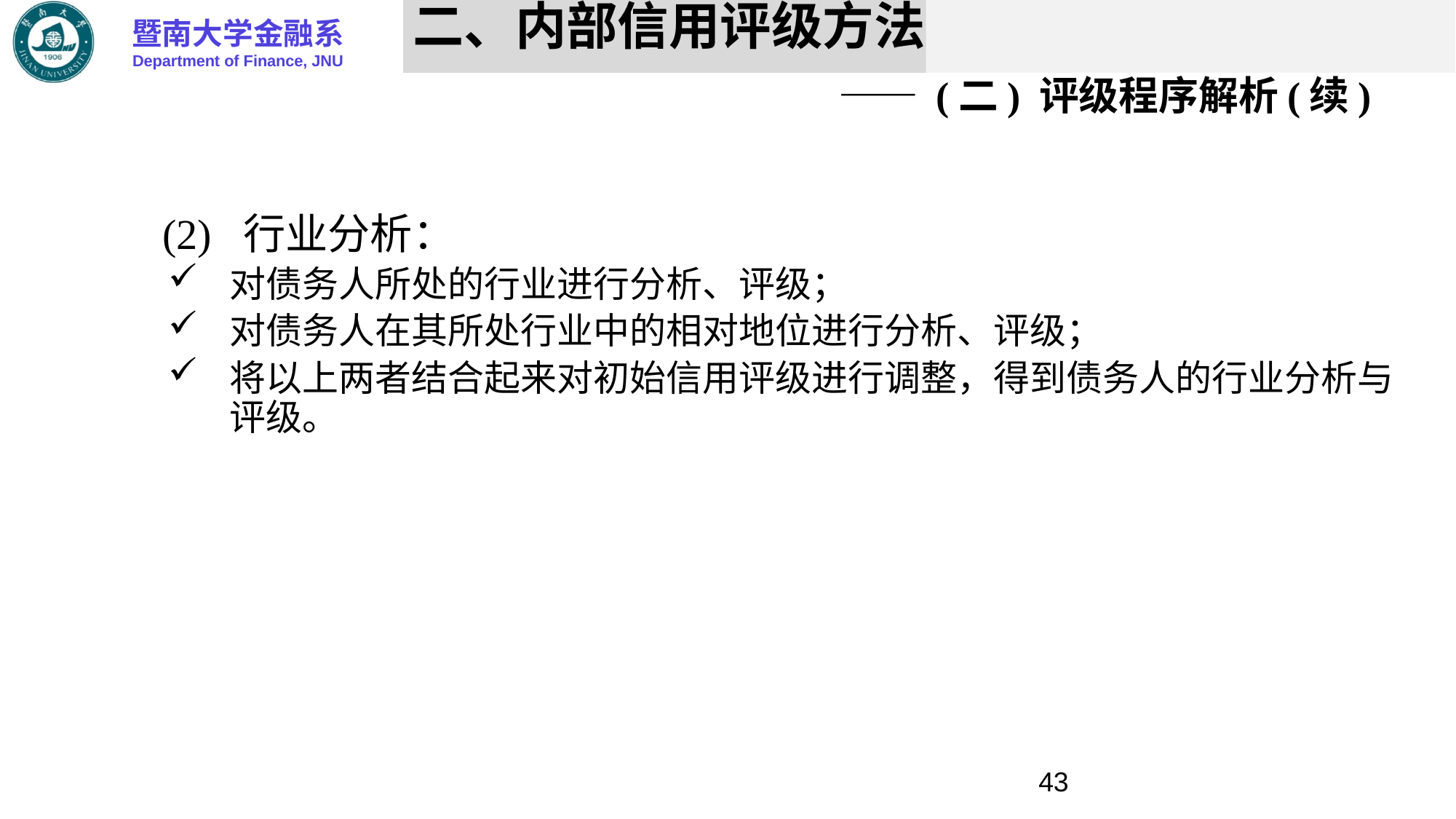

# 二、内部信用评级方法 —— (二) 评级程序解析(续)
	(2)  行业分析：
对债务人所处的行业进行分析、评级；
对债务人在其所处行业中的相对地位进行分析、评级；
将以上两者结合起来对初始信用评级进行调整，得到债务人的行业分析与评级。

43